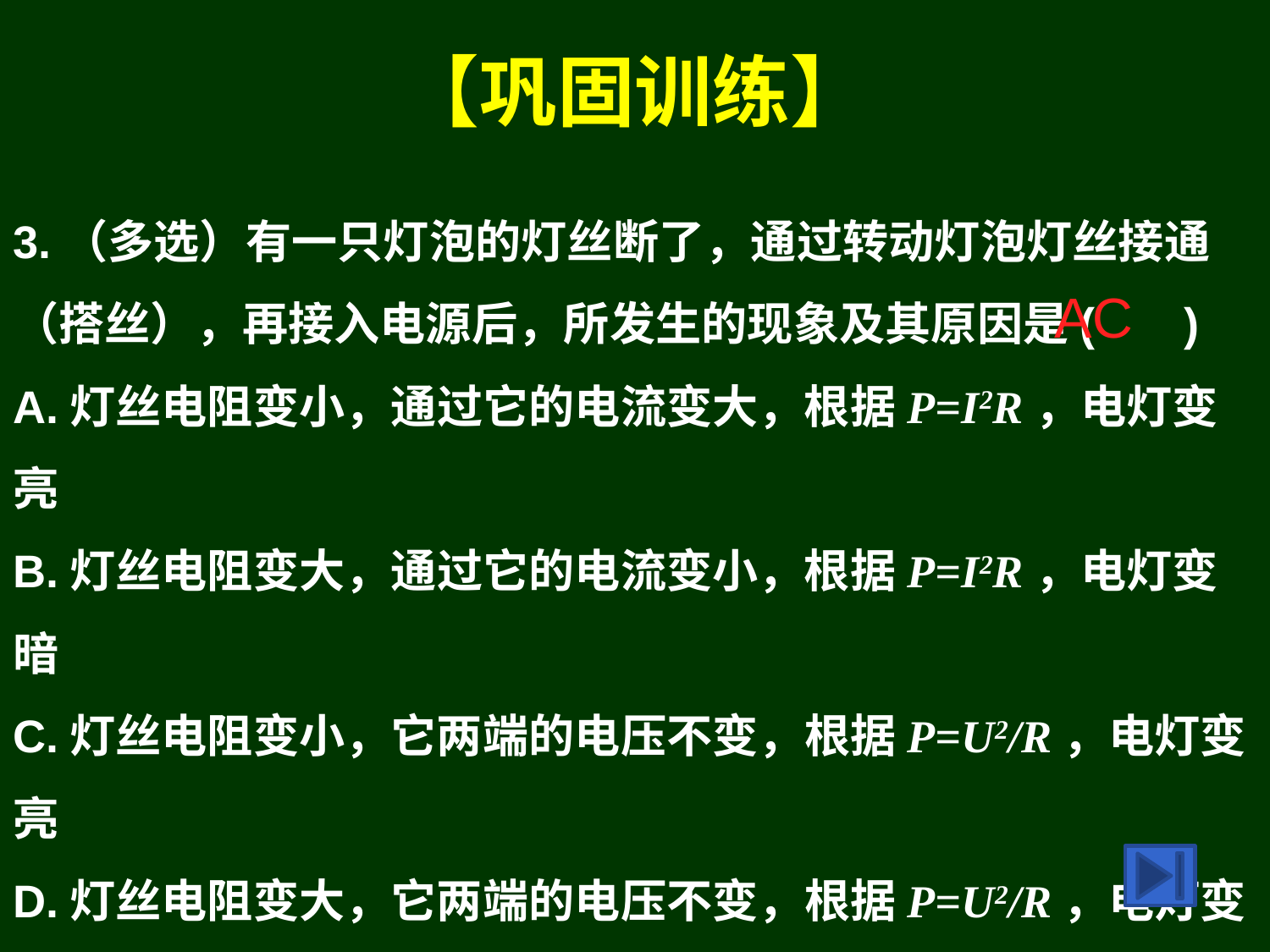

# 【巩固训练】
3.（多选）有一只灯泡的灯丝断了，通过转动灯泡灯丝接通（搭丝），再接入电源后，所发生的现象及其原因是(       )
A.灯丝电阻变小，通过它的电流变大，根据P=I2R，电灯变亮
B.灯丝电阻变大，通过它的电流变小，根据P=I2R，电灯变暗
C.灯丝电阻变小，它两端的电压不变，根据P=U2/R，电灯变亮
D.灯丝电阻变大，它两端的电压不变，根据P=U2/R，电灯变暗

AC